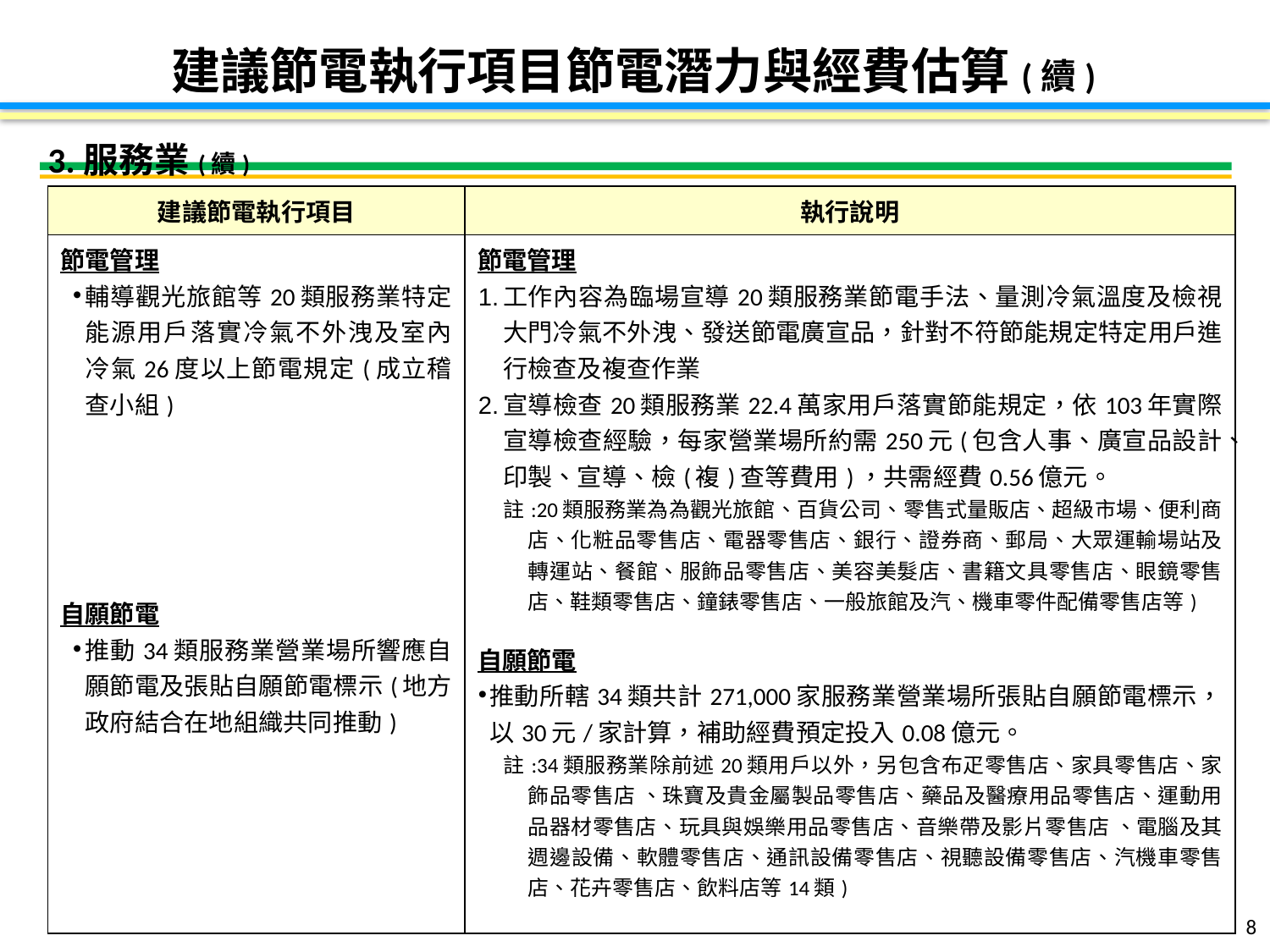

建議節電執行項目節電潛力與經費估算(續)
3.服務業(續)
| 建議節電執行項目 | 執行說明 |
| --- | --- |
| 節電管理 輔導觀光旅館等20類服務業特定能源用戶落實冷氣不外洩及室內冷氣26度以上節電規定(成立稽查小組) 自願節電 推動34類服務業營業場所響應自願節電及張貼自願節電標示(地方政府結合在地組織共同推動) | 節電管理 工作內容為臨場宣導20類服務業節電手法、量測冷氣溫度及檢視大門冷氣不外洩、發送節電廣宣品，針對不符節能規定特定用戶進行檢查及複查作業 宣導檢查20類服務業22.4萬家用戶落實節能規定，依103年實際宣導檢查經驗，每家營業場所約需250元(包含人事、廣宣品設計、印製、宣導、檢(複)查等費用)，共需經費0.56億元。 註:20類服務業為為觀光旅館、百貨公司、零售式量販店、超級市場、便利商店、化粧品零售店、電器零售店、銀行、證券商、郵局、大眾運輸場站及轉運站、餐館、服飾品零售店、美容美髮店、書籍文具零售店、眼鏡零售店、鞋類零售店、鐘錶零售店、一般旅館及汽、機車零件配備零售店等) 自願節電 推動所轄34類共計271,000家服務業營業場所張貼自願節電標示，以30元/家計算，補助經費預定投入0.08億元。 註:34類服務業除前述20類用戶以外，另包含布疋零售店、家具零售店、家飾品零售店 、珠寶及貴金屬製品零售店、藥品及醫療用品零售店、運動用品器材零售店、玩具與娛樂用品零售店、音樂帶及影片零售店 、電腦及其週邊設備、軟體零售店、通訊設備零售店、視聽設備零售店、汽機車零售店、花卉零售店、飲料店等14類) |
8